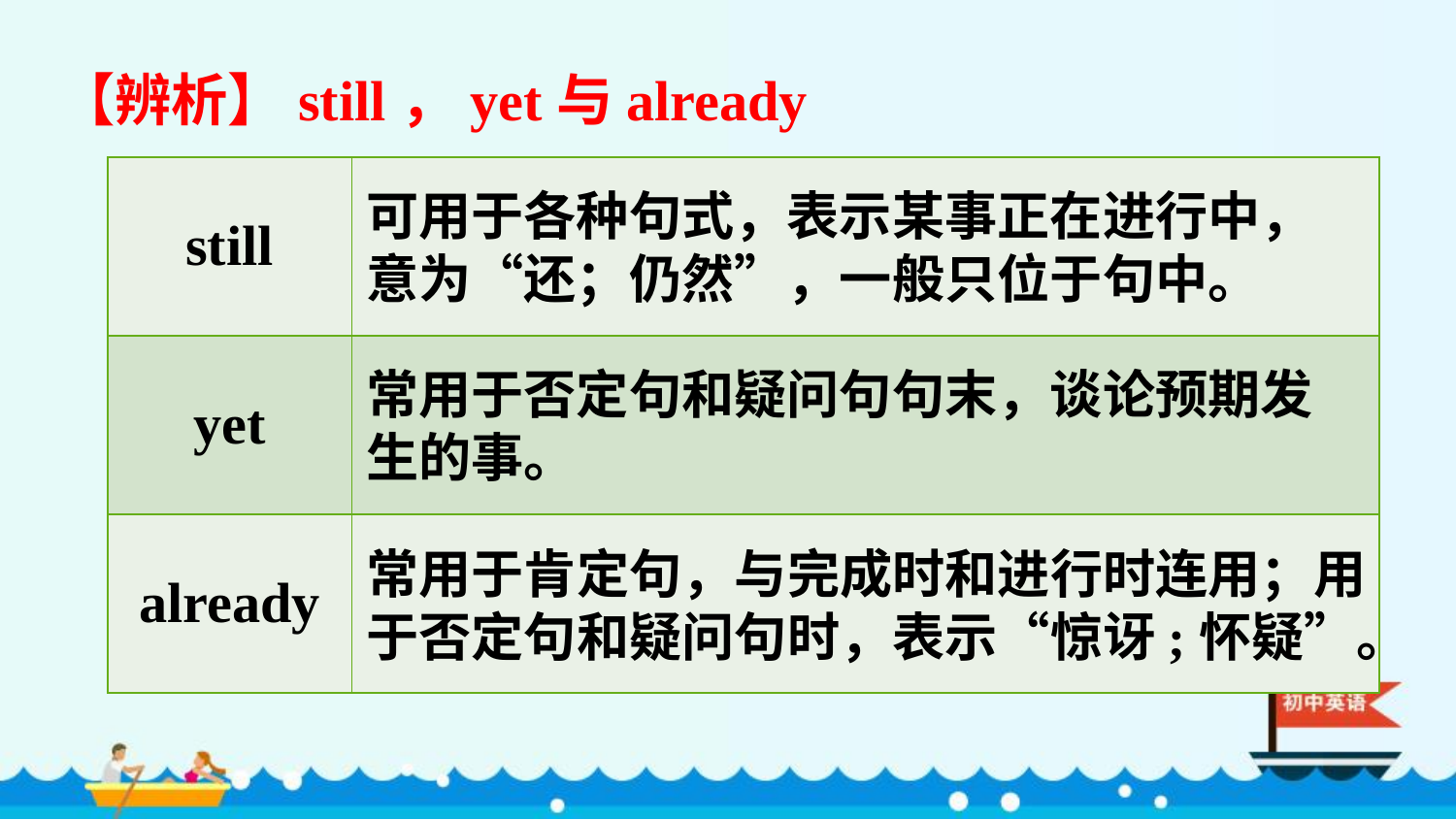

【辨析】still，yet与already
| still |  |
| --- | --- |
| yet |  |
| already |  |
可用于各种句式，表示某事正在进行中， 意为“还；仍然”，一般只位于句中。
常用于否定句和疑问句句末，谈论预期发生的事。
常用于肯定句，与完成时和进行时连用；用于否定句和疑问句时，表示“惊讶;怀疑”。